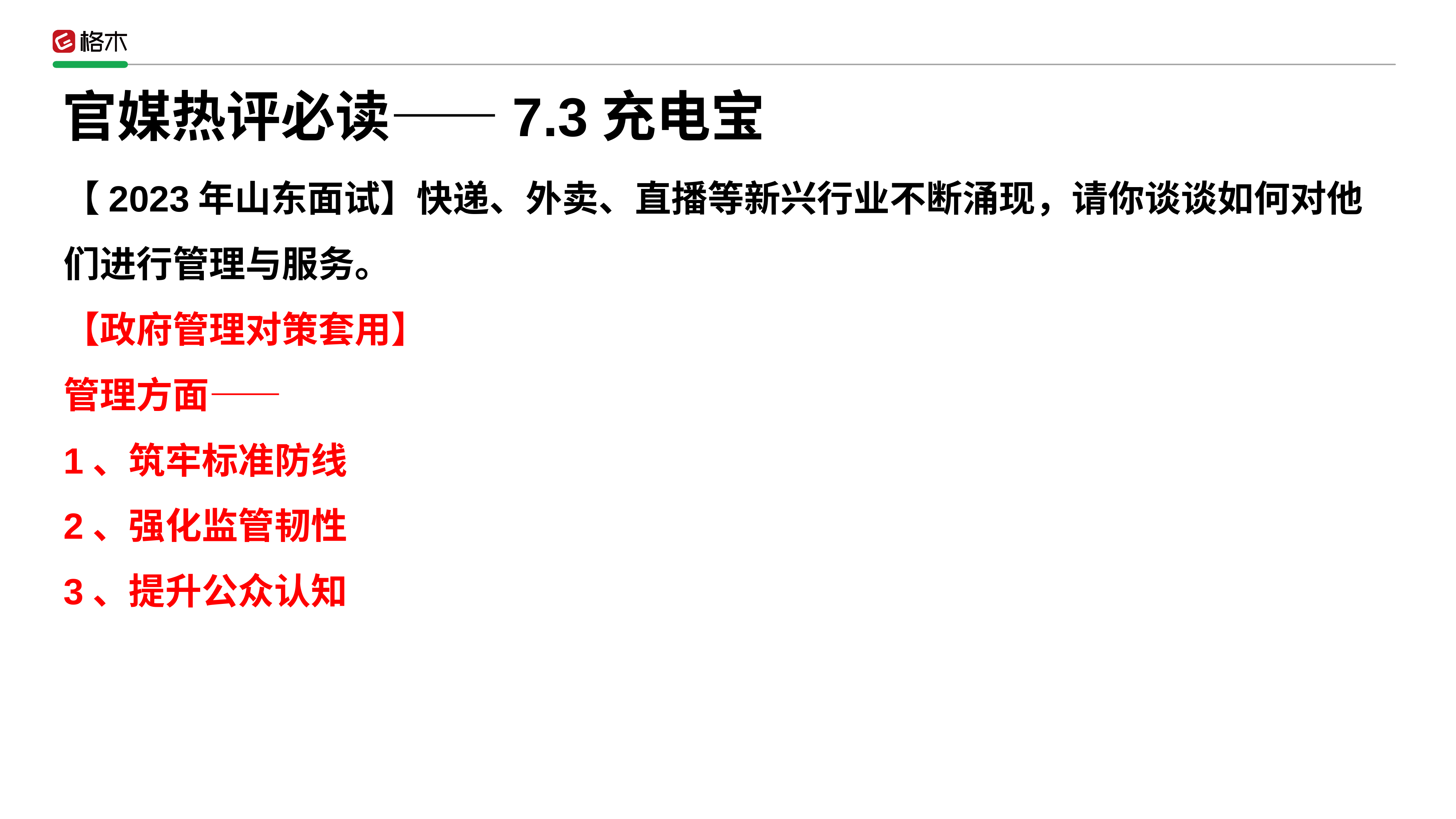

官媒热评必读——7.3充电宝
【2023年山东面试】快递、外卖、直播等新兴行业不断涌现，请你谈谈如何对他们进行管理与服务。
【政府管理对策套用】
管理方面——
1、筑牢标准防线
2、强化监管韧性
3、提升公众认知